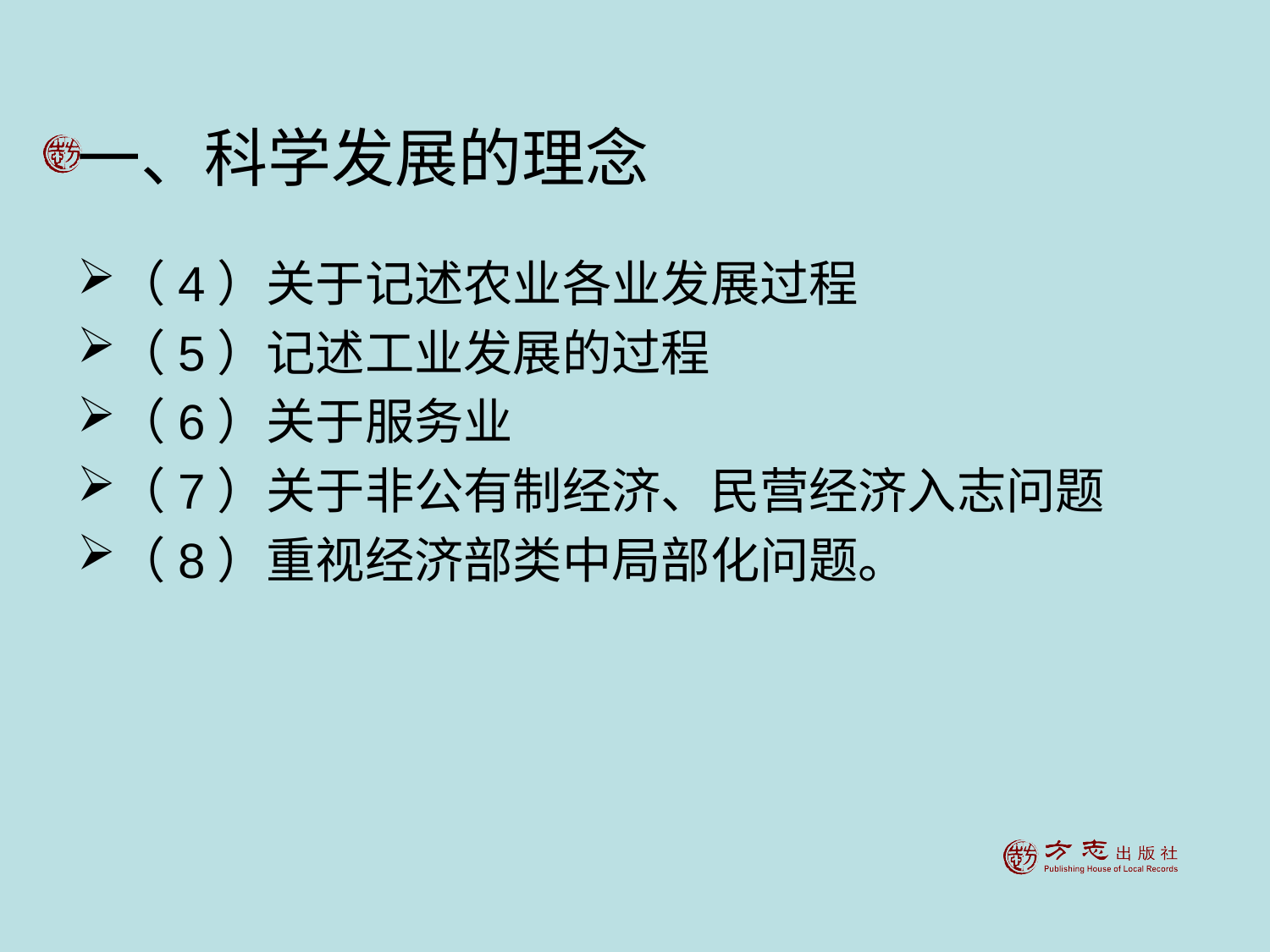

# 一、科学发展的理念
（4）关于记述农业各业发展过程
（5）记述工业发展的过程
（6）关于服务业
（7）关于非公有制经济、民营经济入志问题
（8）重视经济部类中局部化问题。